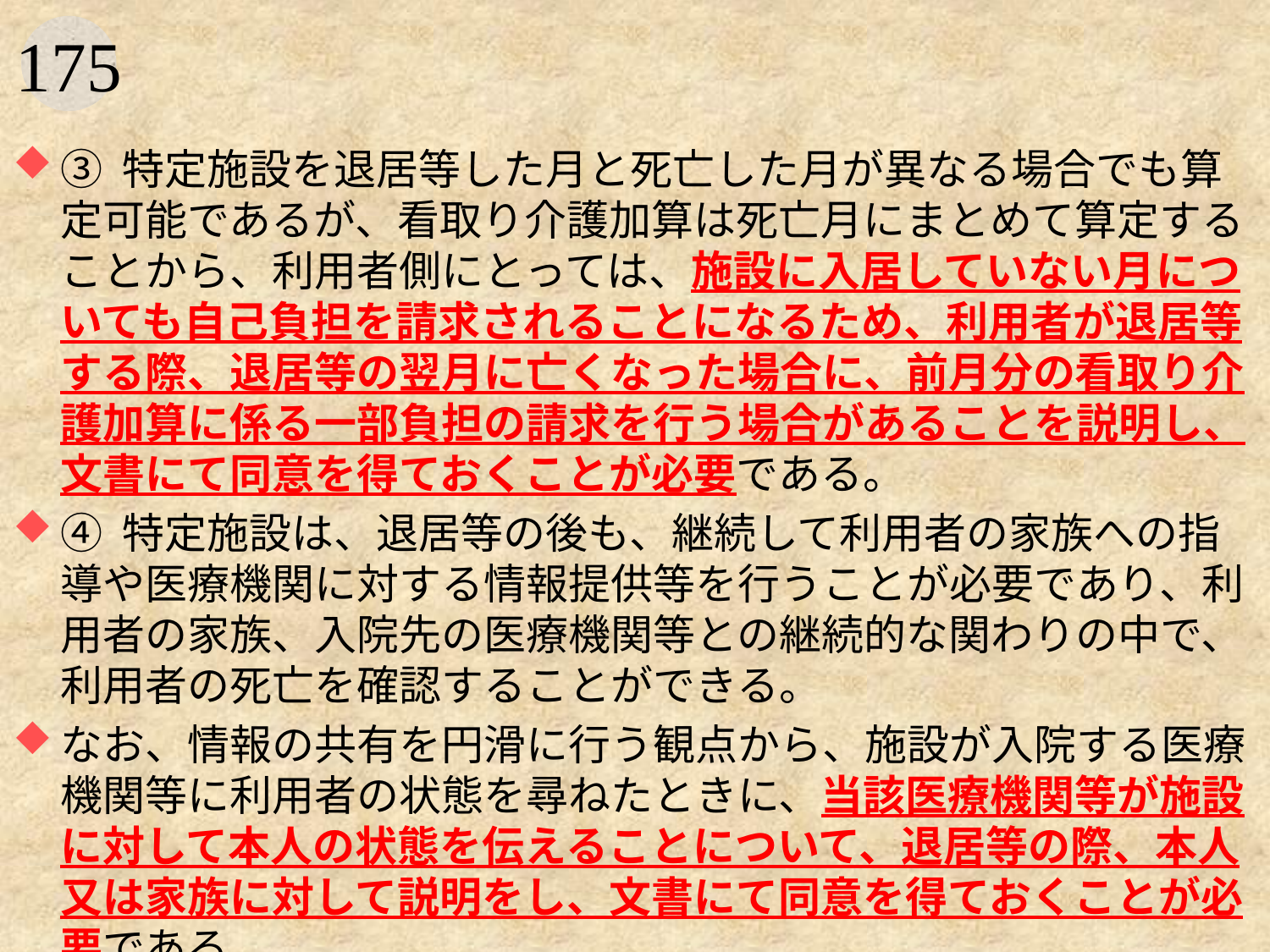

#
③ 特定施設を退居等した月と死亡した月が異なる場合でも算定可能であるが、看取り介護加算は死亡月にまとめて算定することから、利用者側にとっては、施設に入居していない月についても自己負担を請求されることになるため、利用者が退居等する際、退居等の翌月に亡くなった場合に、前月分の看取り介護加算に係る一部負担の請求を行う場合があることを説明し、文書にて同意を得ておくことが必要である。
④ 特定施設は、退居等の後も、継続して利用者の家族への指導や医療機関に対する情報提供等を行うことが必要であり、利用者の家族、入院先の医療機関等との継続的な関わりの中で、利用者の死亡を確認することができる。
なお、情報の共有を円滑に行う観点から、施設が入院する医療機関等に利用者の状態を尋ねたときに、当該医療機関等が施設に対して本人の状態を伝えることについて、退居等の際、本人又は家族に対して説明をし、文書にて同意を得ておくことが必要である。